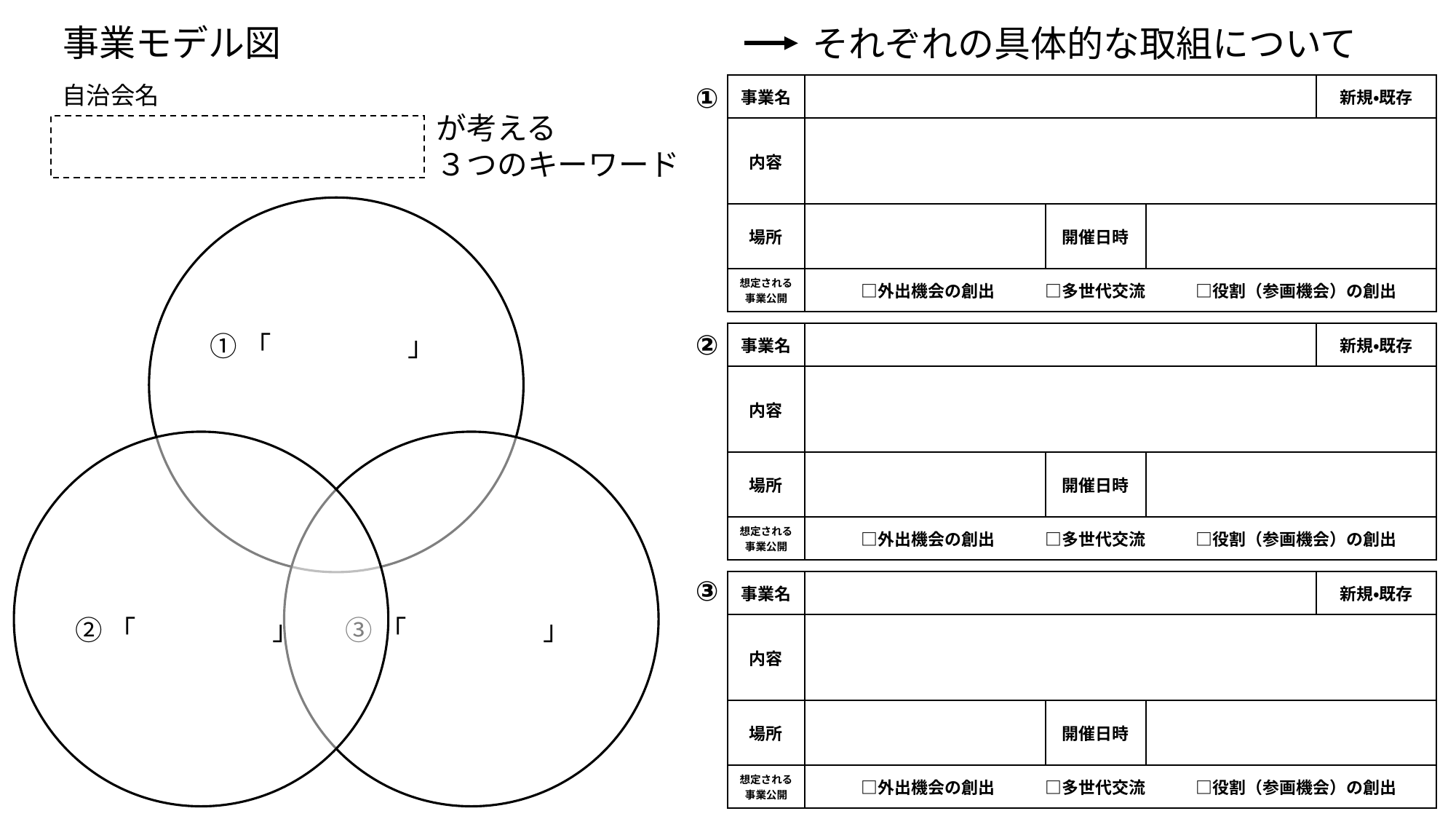

事業モデル図
それぞれの具体的な取組について
自治会名
| 事業名 |  |  |  | 新規・既存 |
| --- | --- | --- | --- | --- |
| 内容 |  |  |  |  |
| 場所 |  | 開催日時 |  |  |
| 想定される事業公開 | □外出機会の創出　　　□多世代交流　　　□役割（参画機会）の創出 |  |  |  |
①
②
③
が考える
３つのキーワード

①「　　　　　」
③「　　　　　」
②「　　　　　」
| 事業名 |  |  |  | 新規・既存 |
| --- | --- | --- | --- | --- |
| 内容 |  |  |  |  |
| 場所 |  | 開催日時 |  |  |
| 想定される事業公開 | □外出機会の創出　　　□多世代交流　　　□役割（参画機会）の創出 |  |  |  |
| 事業名 |  |  |  | 新規・既存 |
| --- | --- | --- | --- | --- |
| 内容 |  |  |  |  |
| 場所 |  | 開催日時 |  |  |
| 想定される事業公開 | □外出機会の創出　　　□多世代交流　　　□役割（参画機会）の創出 |  |  |  |